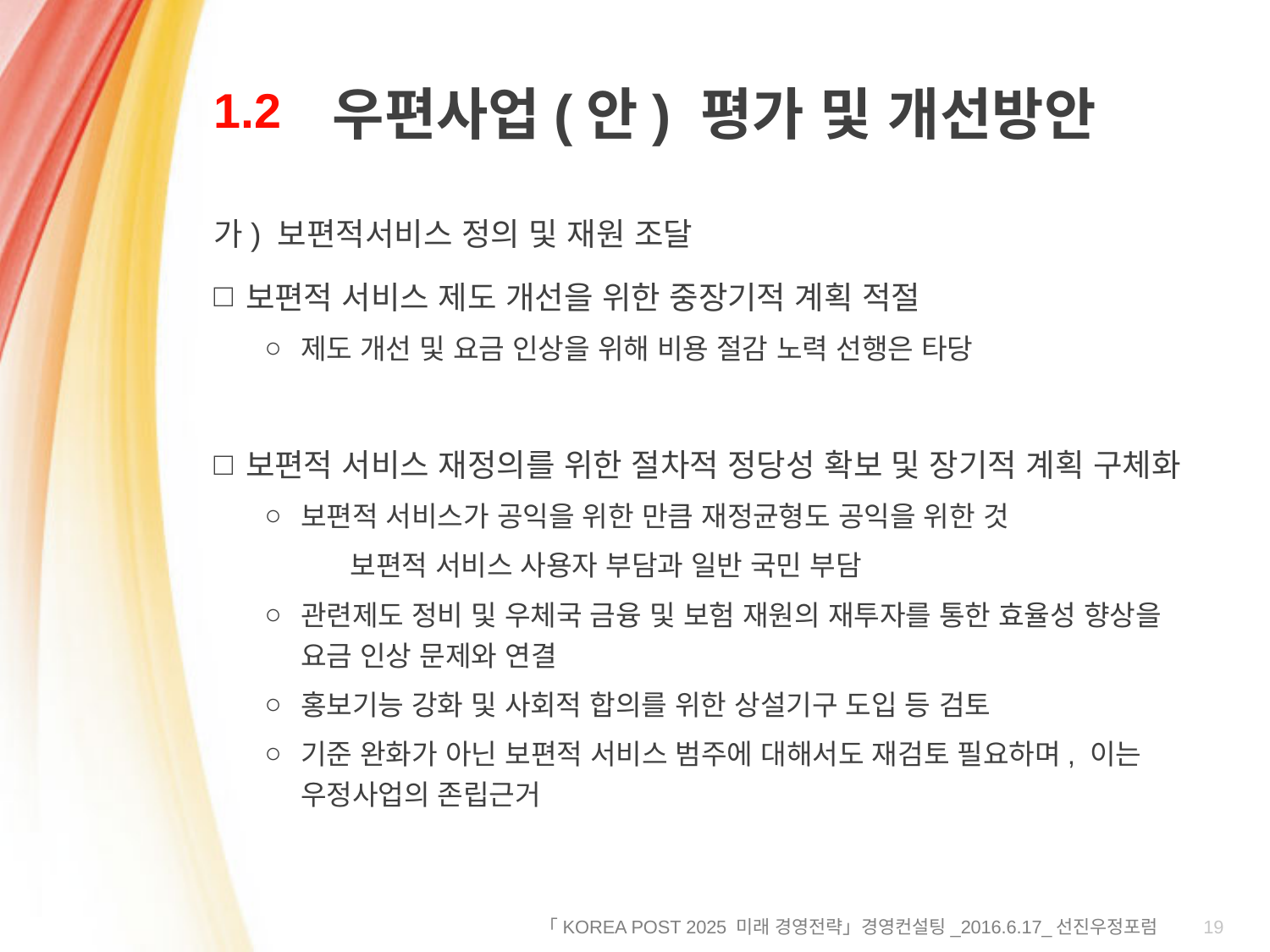

# 1.2
우편사업(안) 평가 및 개선방안
가) 보편적서비스 정의 및 재원 조달
보편적 서비스 제도 개선을 위한 중장기적 계획 적절
제도 개선 및 요금 인상을 위해 비용 절감 노력 선행은 타당

보편적 서비스 재정의를 위한 절차적 정당성 확보 및 장기적 계획 구체화
보편적 서비스가 공익을 위한 만큼 재정균형도 공익을 위한 것
보편적 서비스 사용자 부담과 일반 국민 부담
관련제도 정비 및 우체국 금융 및 보험 재원의 재투자를 통한 효율성 향상을 요금 인상 문제와 연결
홍보기능 강화 및 사회적 합의를 위한 상설기구 도입 등 검토
기준 완화가 아닌 보편적 서비스 범주에 대해서도 재검토 필요하며, 이는 우정사업의 존립근거
19